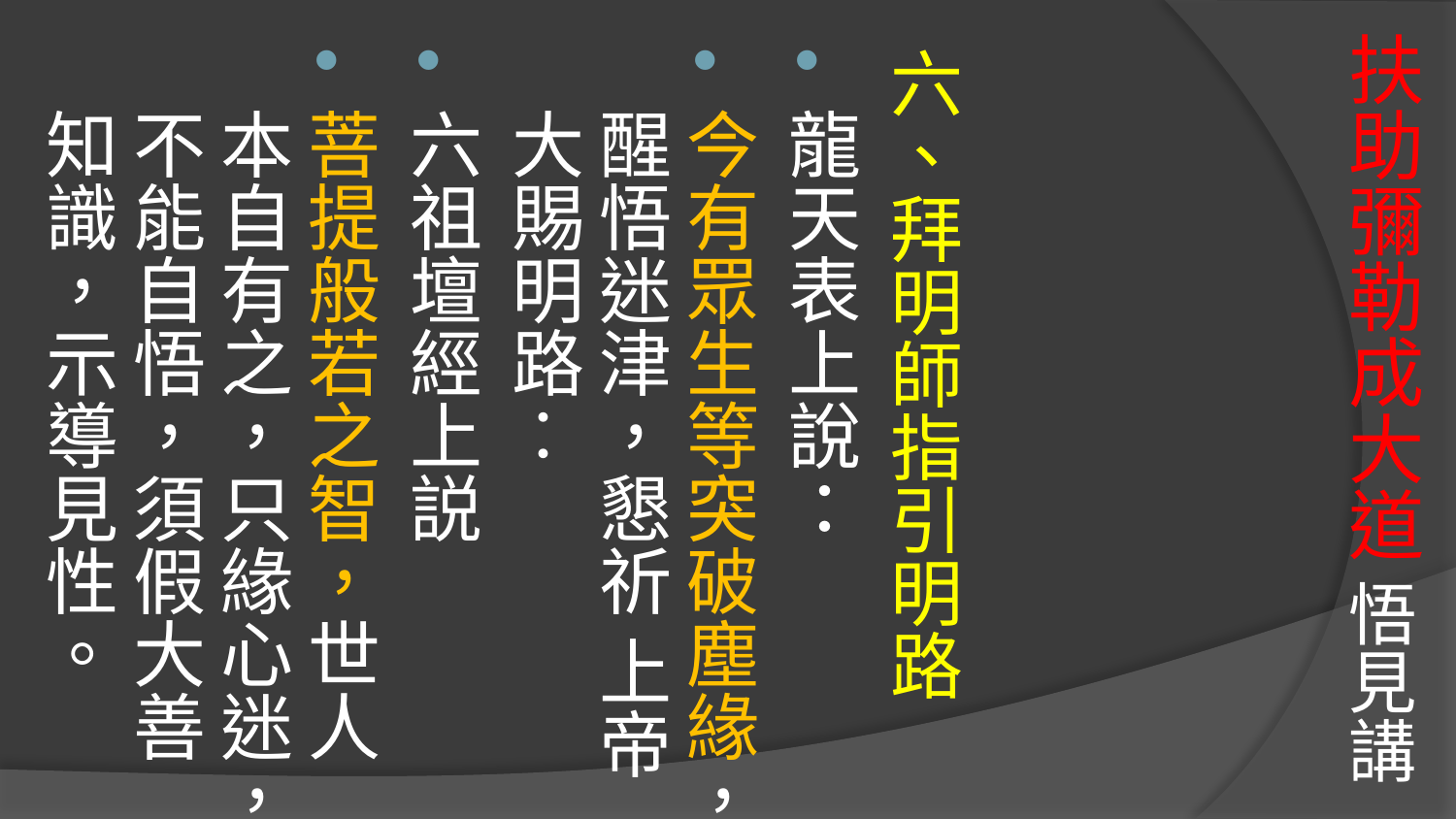

# 扶助彌勒成大道 悟見講
六、拜明師指引明路
龍天表上說：
今有眾生等突破塵緣，醒悟迷津，懇祈 上帝大賜明路‥
六祖壇經上説
菩提般若之智，世人本自有之，只緣心迷，不能自悟，須假大善知識，示導見性。